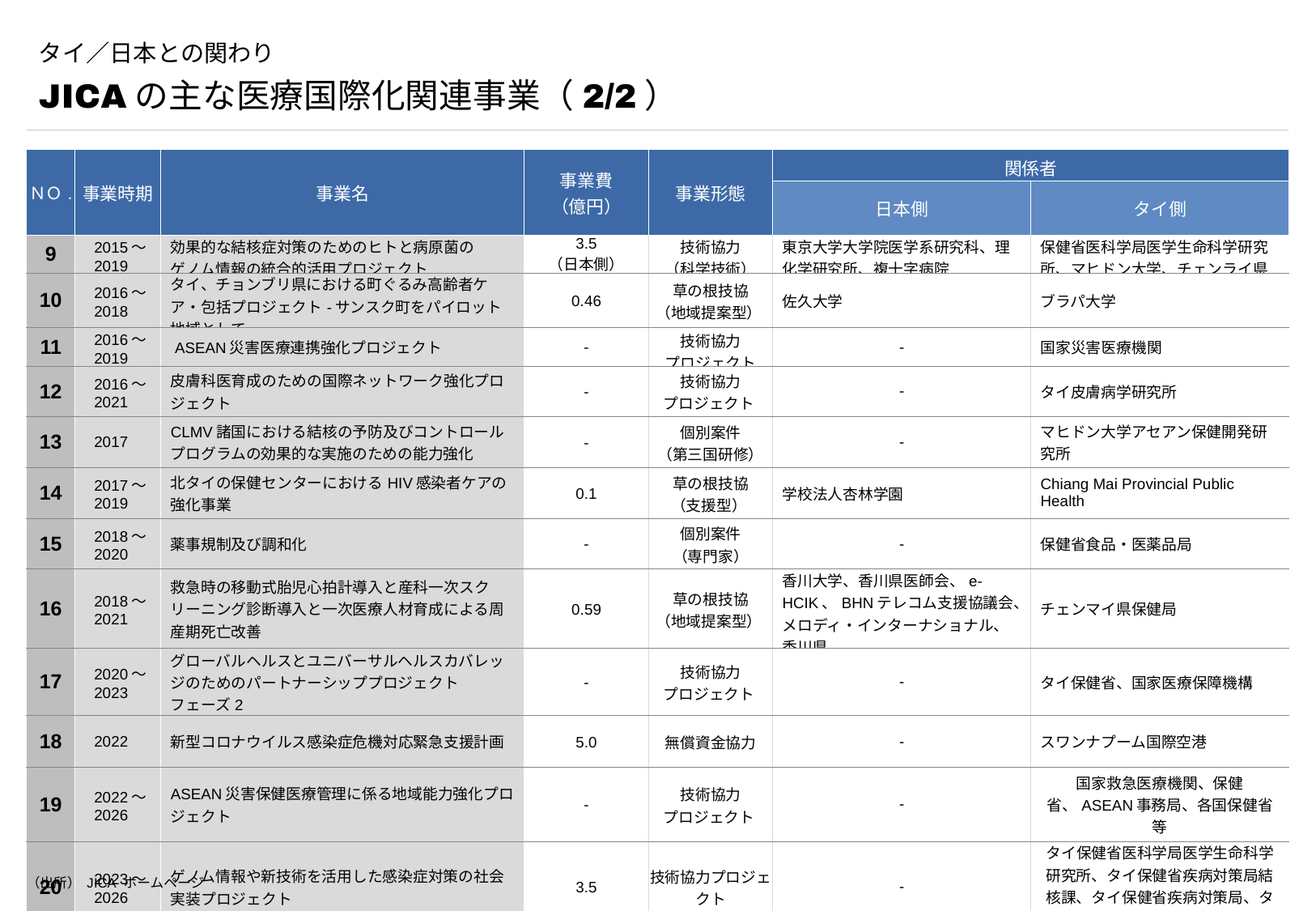

# タイ／日本との関わり
JICAの主な医療国際化関連事業（2/2）
| ＮＯ. | 事業時期 | 事業名 | 事業費 （億円） | 事業形態 | 関係者 |  |
| --- | --- | --- | --- | --- | --- | --- |
|  |  |  |  |  | 日本側 | タイ側 |
| 9 | 2015～2019 | 効果的な結核症対策のためのヒトと病原菌の ゲノム情報の統合的活用プロジェクト | 3.5 （日本側） | 技術協力 （科学技術） | 東京大学大学院医学系研究科、理化学研究所、複十字病院 | 保健省医科学局医学生命科学研究所、マヒドン大学、チェンライ県 |
| 10 | 2016～2018 | タイ、チョンブリ県における町ぐるみ高齢者ケア・包括プロジェクト-サンスク町をパイロット地域として | 0.46 | 草の根技協 （地域提案型） | 佐久大学 | ブラパ大学 |
| 11 | 2016～2019 | ASEAN災害医療連携強化プロジェクト | - | 技術協力 プロジェクト | - | 国家災害医療機関 |
| 12 | 2016～2021 | 皮膚科医育成のための国際ネットワーク強化プロジェクト | - | 技術協力 プロジェクト | - | タイ皮膚病学研究所 |
| 13 | 2017 | CLMV諸国における結核の予防及びコントロールプログラムの効果的な実施のための能力強化 | - | 個別案件 （第三国研修） | - | マヒドン大学アセアン保健開発研究所 |
| 14 | 2017～2019 | 北タイの保健センターにおけるHIV感染者ケアの強化事業 | 0.1 | 草の根技協 （支援型） | 学校法人杏林学園 | Chiang Mai Provincial Public Health |
| 15 | 2018～2020 | 薬事規制及び調和化 | - | 個別案件 （専門家） | - | 保健省食品・医薬品局 |
| 16 | 2018～2021 | 救急時の移動式胎児心拍計導入と産科一次スクリーニング診断導入と一次医療人材育成による周産期死亡改善 | 0.59 | 草の根技協 （地域提案型） | 香川大学、香川県医師会、e-HCIK、BHNテレコム支援協議会、メロディ・インターナショナル、香川県 | チェンマイ県保健局 |
| 17 | 2020～2023 | グローバルヘルスとユニバーサルヘルスカバレッジのためのパートナーシッププロジェクト　フェーズ2 | - | 技術協力 プロジェクト | - | タイ保健省、国家医療保障機構 |
| 18 | 2022 | 新型コロナウイルス感染症危機対応緊急支援計画 | 5.0 | 無償資金協力 | - | スワンナプーム国際空港 |
| 19 | 2022～2026 | ASEAN災害保健医療管理に係る地域能力強化プロジェクト | - | 技術協力 プロジェクト | - | 国家救急医療機関、保健省、ASEAN事務局、各国保健省等 |
| 20 | 2023～ 2026 | ゲノム情報や新技術を活用した感染症対策の社会実装プロジェクト | 3.5 | 技術協力プロジェクト | - | タイ保健省医科学局医学生命科学研究所、タイ保健省疾病対策局結核課、タイ保健省疾病対策局、タイ保健省医療サービス局中央胸部疾患研究所、マヒドン大学理学部 |
（出所） JICA ホームページ